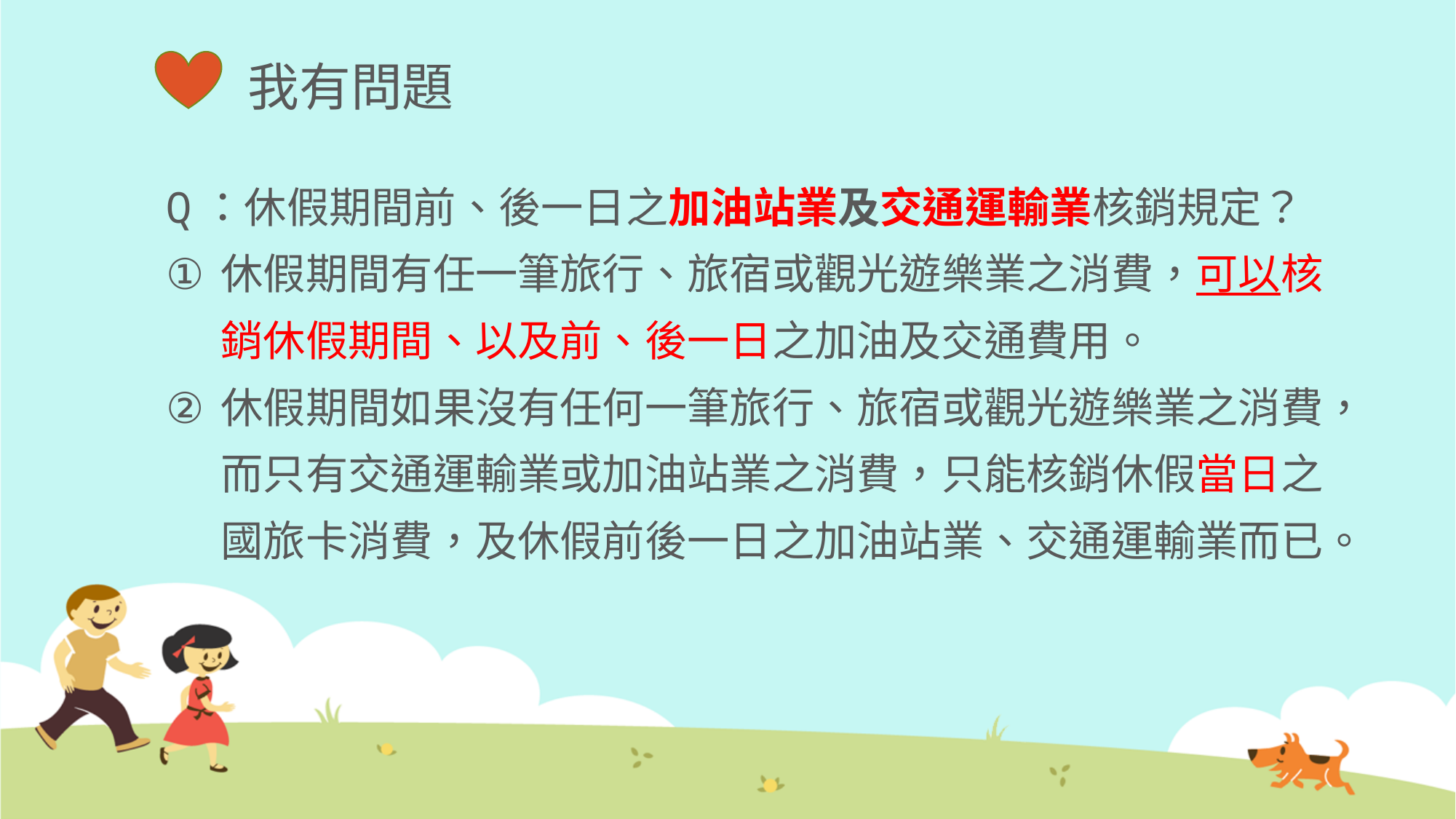

# 我有問題

Q：休假期間前、後一日之加油站業及交通運輸業核銷規定？
休假期間有任一筆旅行、旅宿或觀光遊樂業之消費，可以核銷休假期間、以及前、後一日之加油及交通費用。
休假期間如果沒有任何一筆旅行、旅宿或觀光遊樂業之消費，而只有交通運輸業或加油站業之消費，只能核銷休假當日之國旅卡消費，及休假前後一日之加油站業、交通運輸業而已。